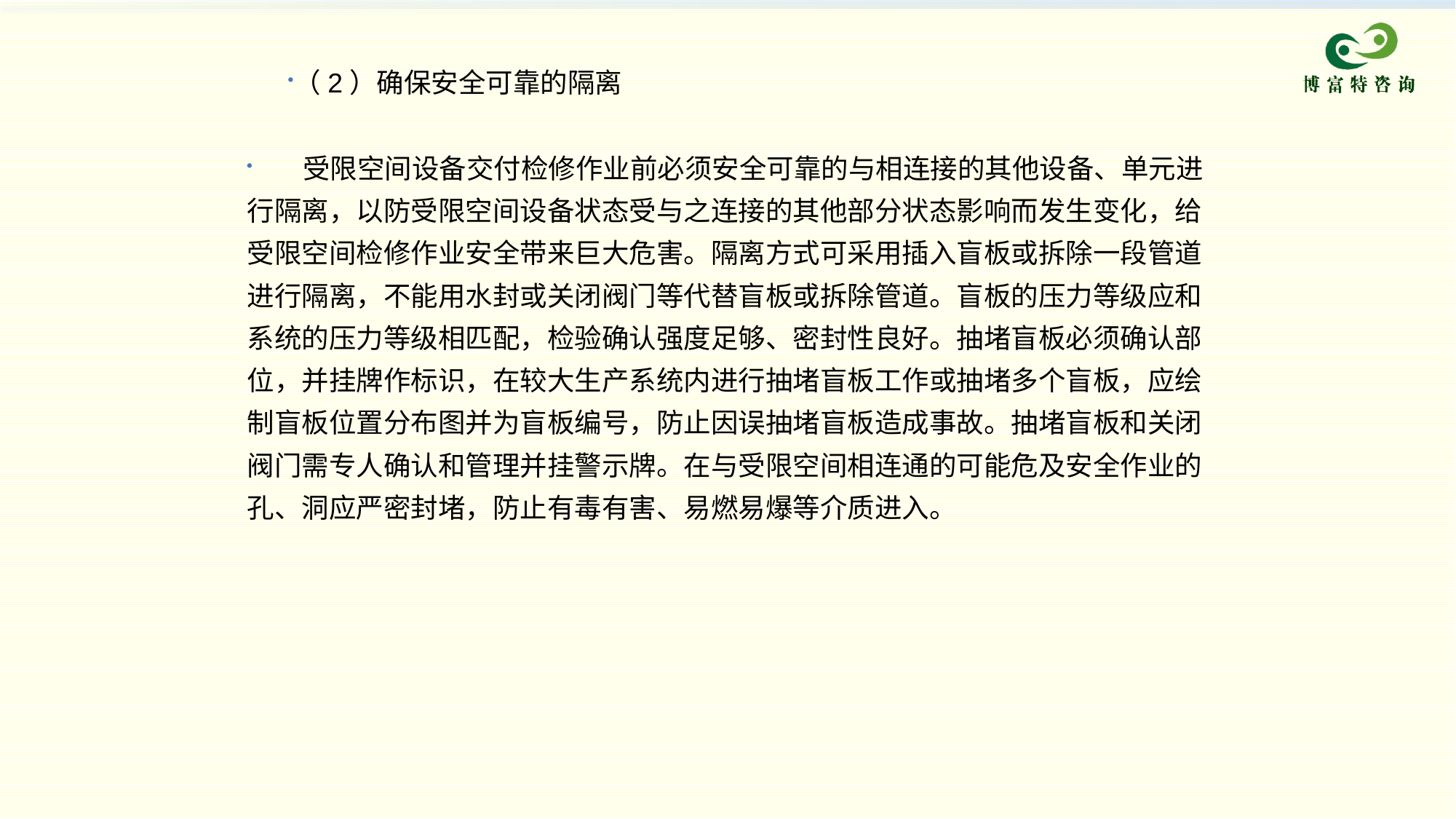

（2）确保安全可靠的隔离

       受限空间设备交付检修作业前必须安全可靠的与相连接的其他设备、单元进行隔离，以防受限空间设备状态受与之连接的其他部分状态影响而发生变化，给受限空间检修作业安全带来巨大危害。隔离方式可采用插入盲板或拆除一段管道进行隔离，不能用水封或关闭阀门等代替盲板或拆除管道。盲板的压力等级应和系统的压力等级相匹配，检验确认强度足够、密封性良好。抽堵盲板必须确认部位，并挂牌作标识，在较大生产系统内进行抽堵盲板工作或抽堵多个盲板，应绘制盲板位置分布图并为盲板编号，防止因误抽堵盲板造成事故。抽堵盲板和关闭阀门需专人确认和管理并挂警示牌。在与受限空间相连通的可能危及安全作业的孔、洞应严密封堵，防止有毒有害、易燃易爆等介质进入。